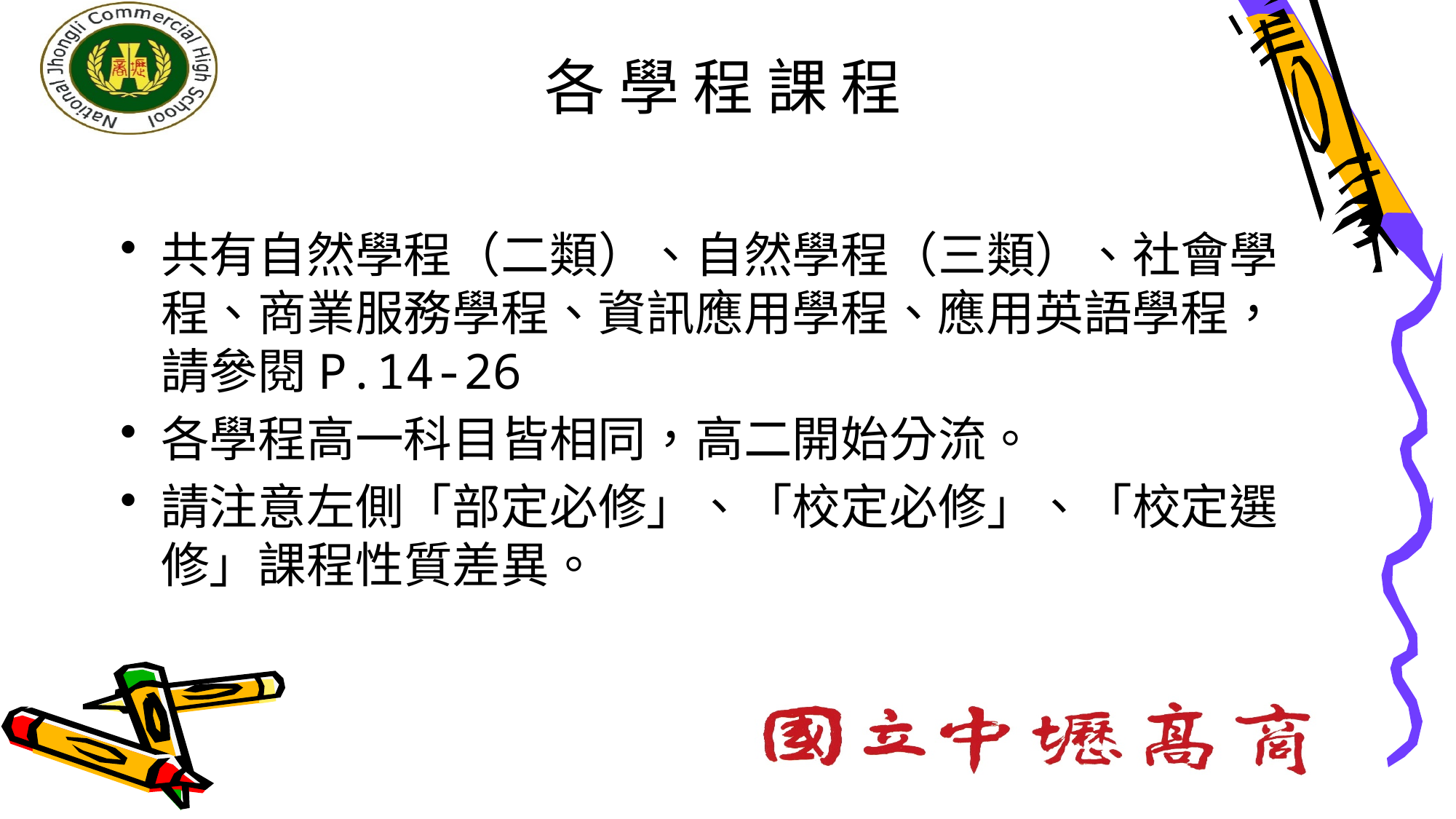

# 各 學 程 課 程
共有自然學程（二類）、自然學程（三類）、社會學程、商業服務學程、資訊應用學程、應用英語學程，請參閱P.14-26
各學程高一科目皆相同，高二開始分流。
請注意左側「部定必修」、「校定必修」、「校定選修」課程性質差異。